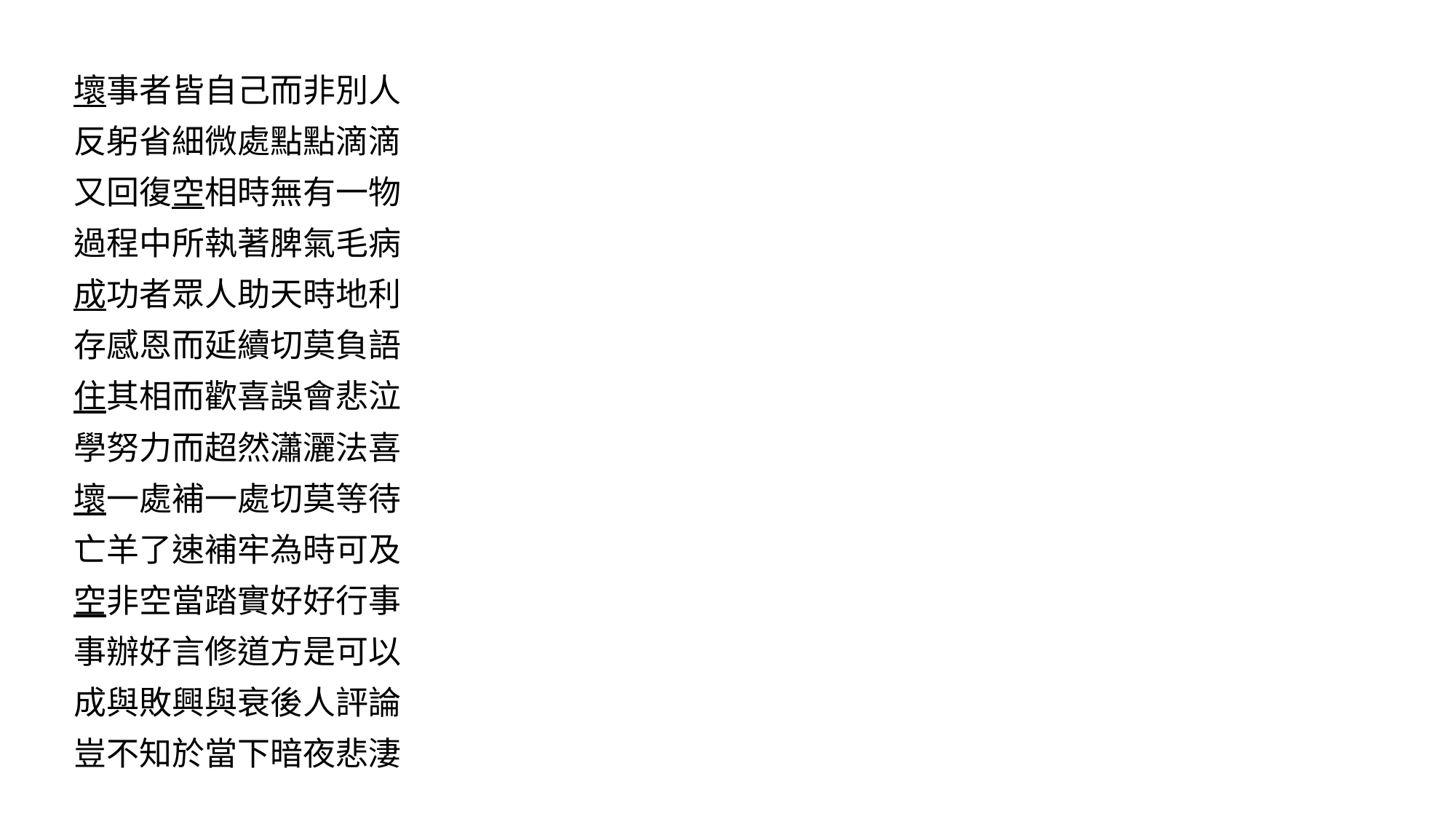

壞事者皆自己而非別人
反躬省細微處點點滴滴
又回復空相時無有一物
過程中所執著脾氣毛病
成功者眾人助天時地利
存感恩而延續切莫負語
住其相而歡喜誤會悲泣
學努力而超然瀟灑法喜
壞一處補一處切莫等待
亡羊了速補牢為時可及
空非空當踏實好好行事
事辦好言修道方是可以
成與敗興與衰後人評論
豈不知於當下暗夜悲淒